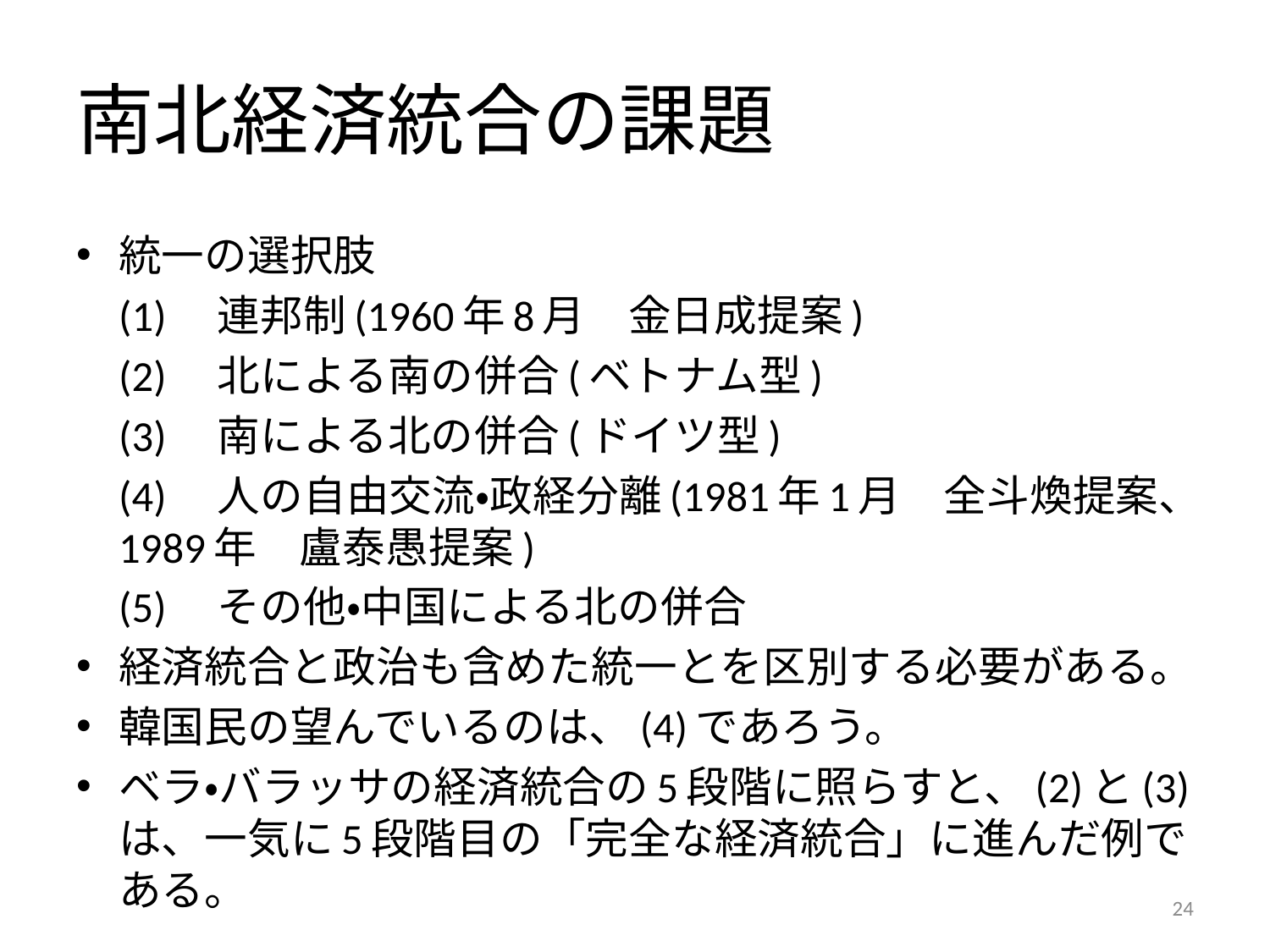

# 南北経済統合の課題
統一の選択肢
	(1)　連邦制(1960年8月　金日成提案)
	(2)　北による南の併合(ベトナム型)
	(3)　南による北の併合(ドイツ型)
	(4)　人の自由交流・政経分離(1981年1月　全斗煥提案、1989年　盧泰愚提案)
	(5)　その他・中国による北の併合
経済統合と政治も含めた統一とを区別する必要がある。
韓国民の望んでいるのは、(4)であろう。
ベラ・バラッサの経済統合の5段階に照らすと、(2)と(3)は、一気に5段階目の「完全な経済統合」に進んだ例である。
24